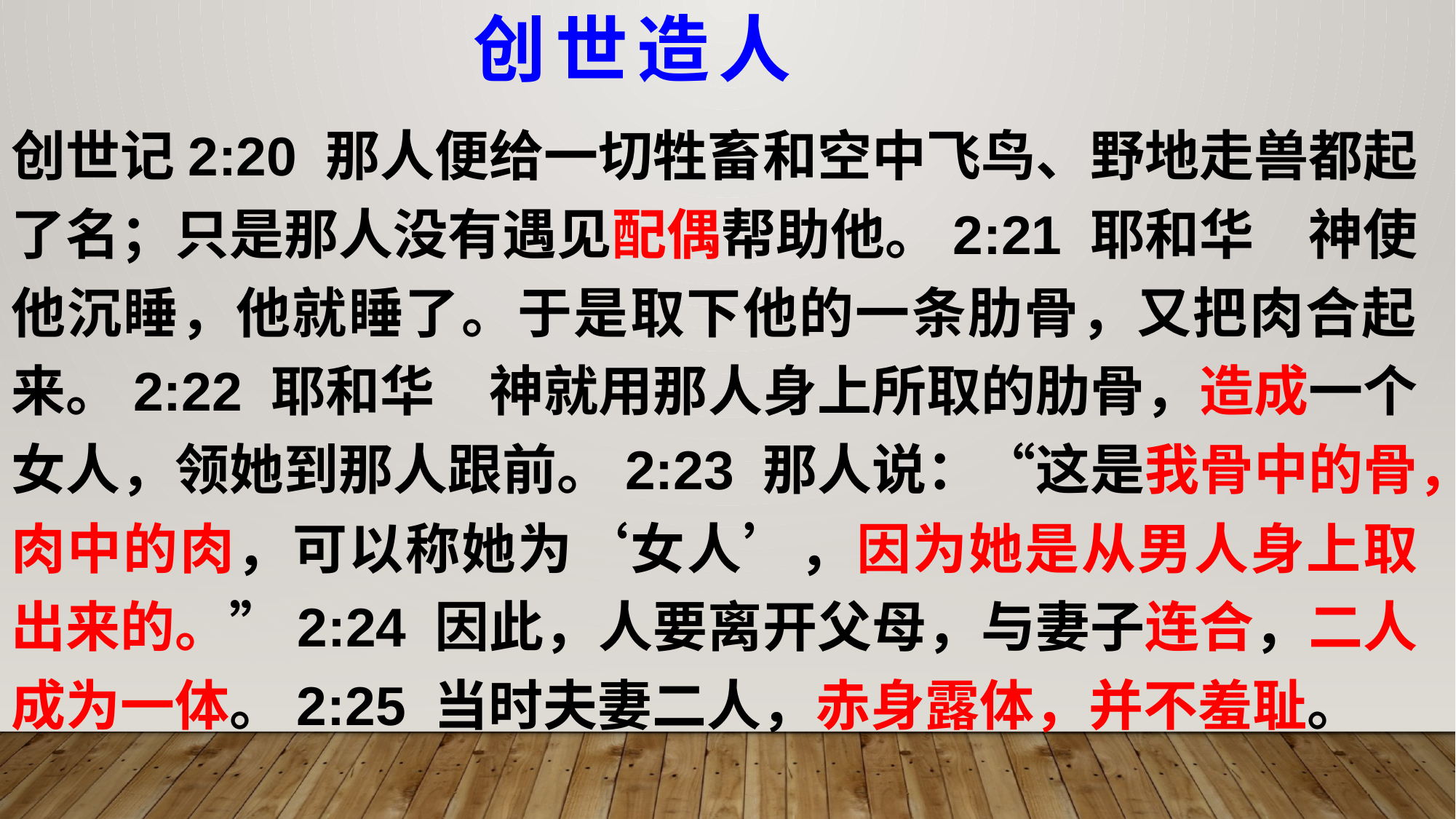

创世造人
创世记2:20 那人便给一切牲畜和空中飞鸟、野地走兽都起了名；只是那人没有遇见配偶帮助他。2:21 耶和华　神使他沉睡，他就睡了。于是取下他的一条肋骨，又把肉合起来。2:22 耶和华　神就用那人身上所取的肋骨，造成一个女人，领她到那人跟前。2:23 那人说：“这是我骨中的骨，肉中的肉，可以称她为‘女人’，因为她是从男人身上取出来的。”2:24 因此，人要离开父母，与妻子连合，二人成为一体。2:25 当时夫妻二人，赤身露体，并不羞耻。